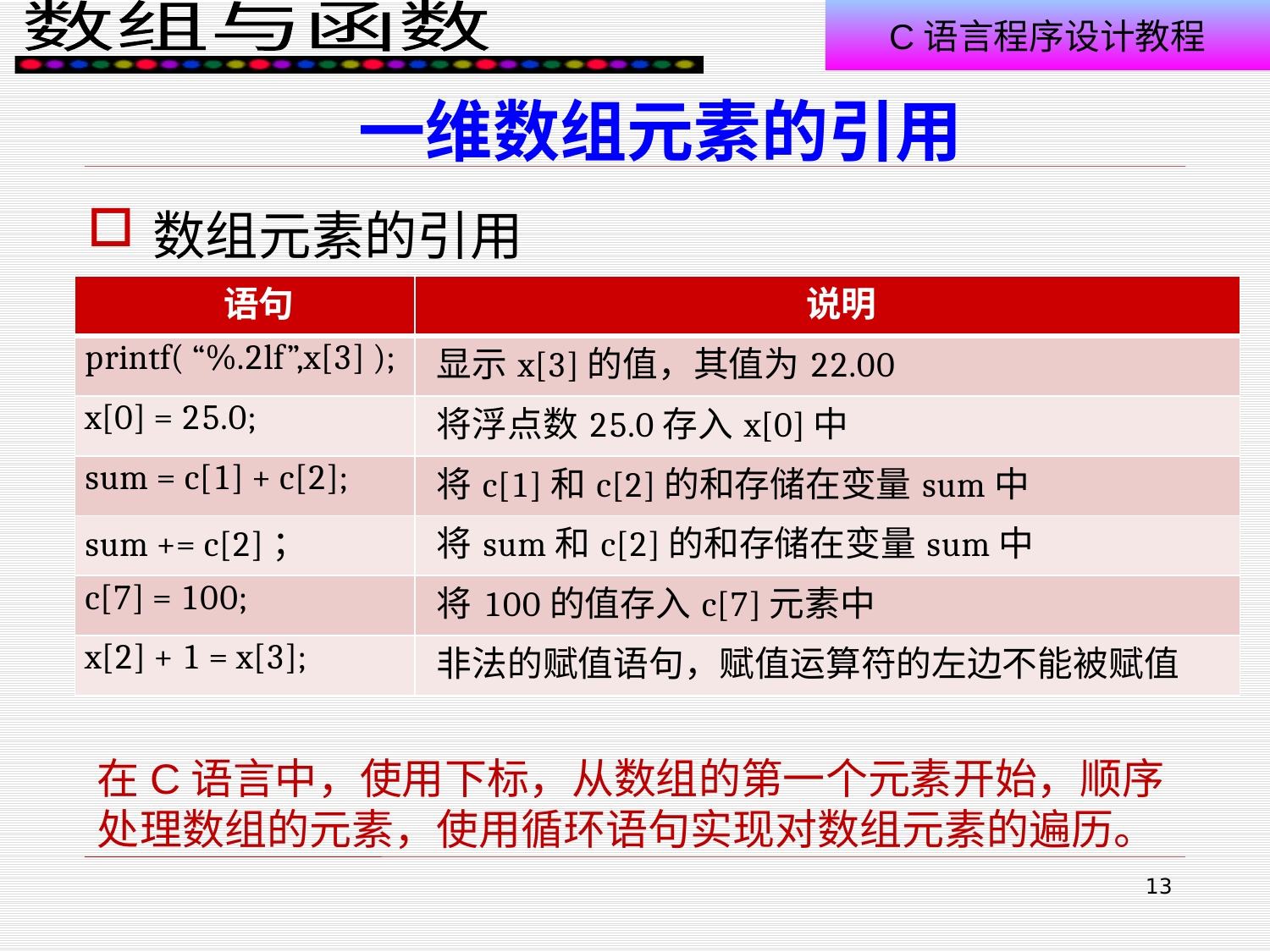

# 一维数组元素的引用
数组元素的引用

| 语句 | 说明 |
| --- | --- |
| printf( “%.2lf”,x[3] ); | 显示x[3]的值，其值为22.00 |
| x[0] = 25.0; | 将浮点数25.0存入x[0]中 |
| sum = c[1] + c[2]; | 将c[1]和c[2]的和存储在变量sum中 |
| sum += c[2]； | 将sum和c[2]的和存储在变量sum中 |
| c[7] = 100; | 将100的值存入c[7]元素中 |
| x[2] + 1 = x[3]; | 非法的赋值语句，赋值运算符的左边不能被赋值 |
在C语言中，使用下标，从数组的第一个元素开始，顺序处理数组的元素，使用循环语句实现对数组元素的遍历。
13